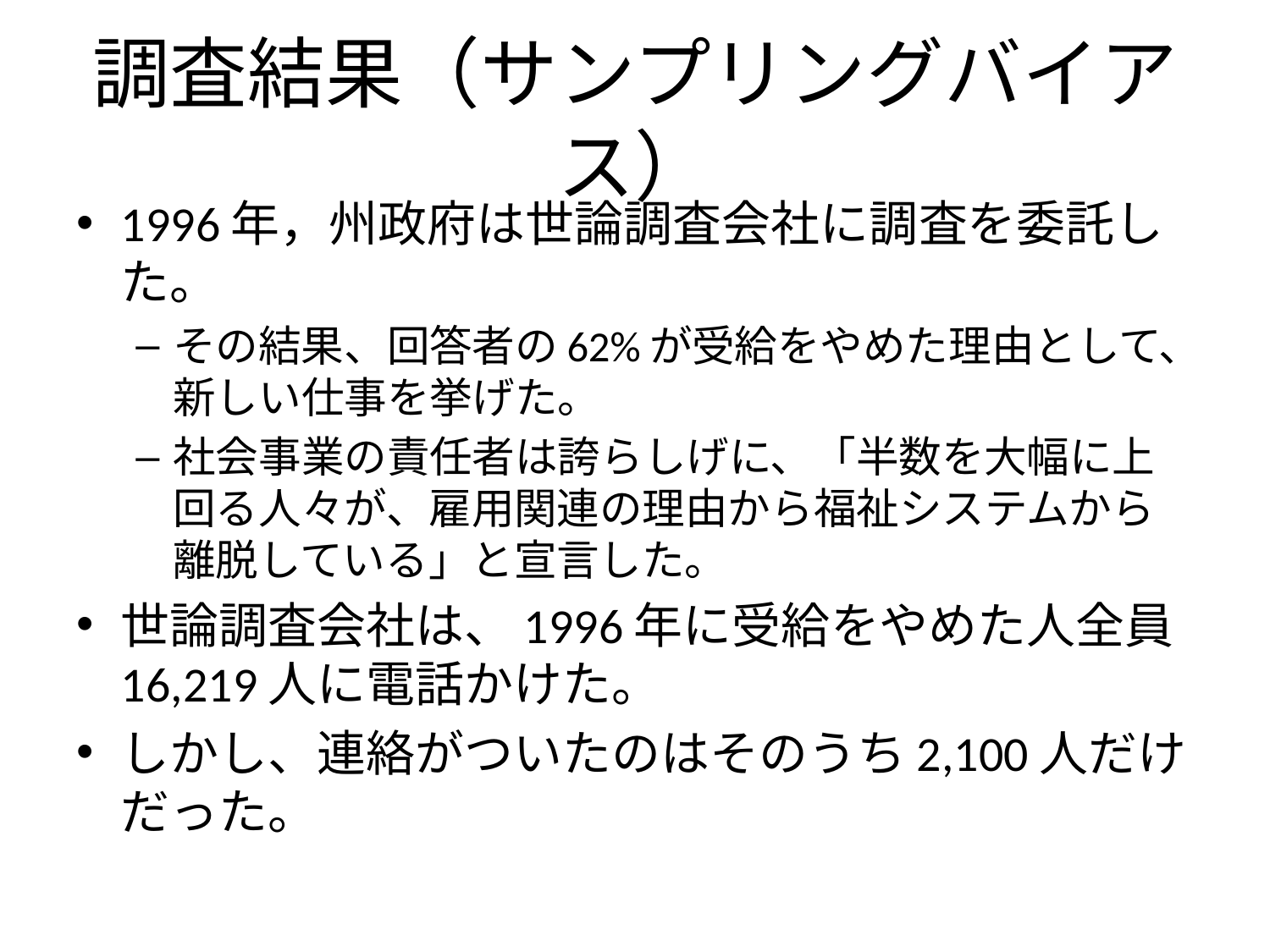

# 調査結果（サンプリングバイアス）
1996年，州政府は世論調査会社に調査を委託した。
その結果、回答者の62%が受給をやめた理由として、新しい仕事を挙げた。
社会事業の責任者は誇らしげに、「半数を大幅に上回る人々が、雇用関連の理由から福祉システムから離脱している」と宣言した。
世論調査会社は、1996年に受給をやめた人全員16,219人に電話かけた。
しかし、連絡がついたのはそのうち2,100人だけだった。